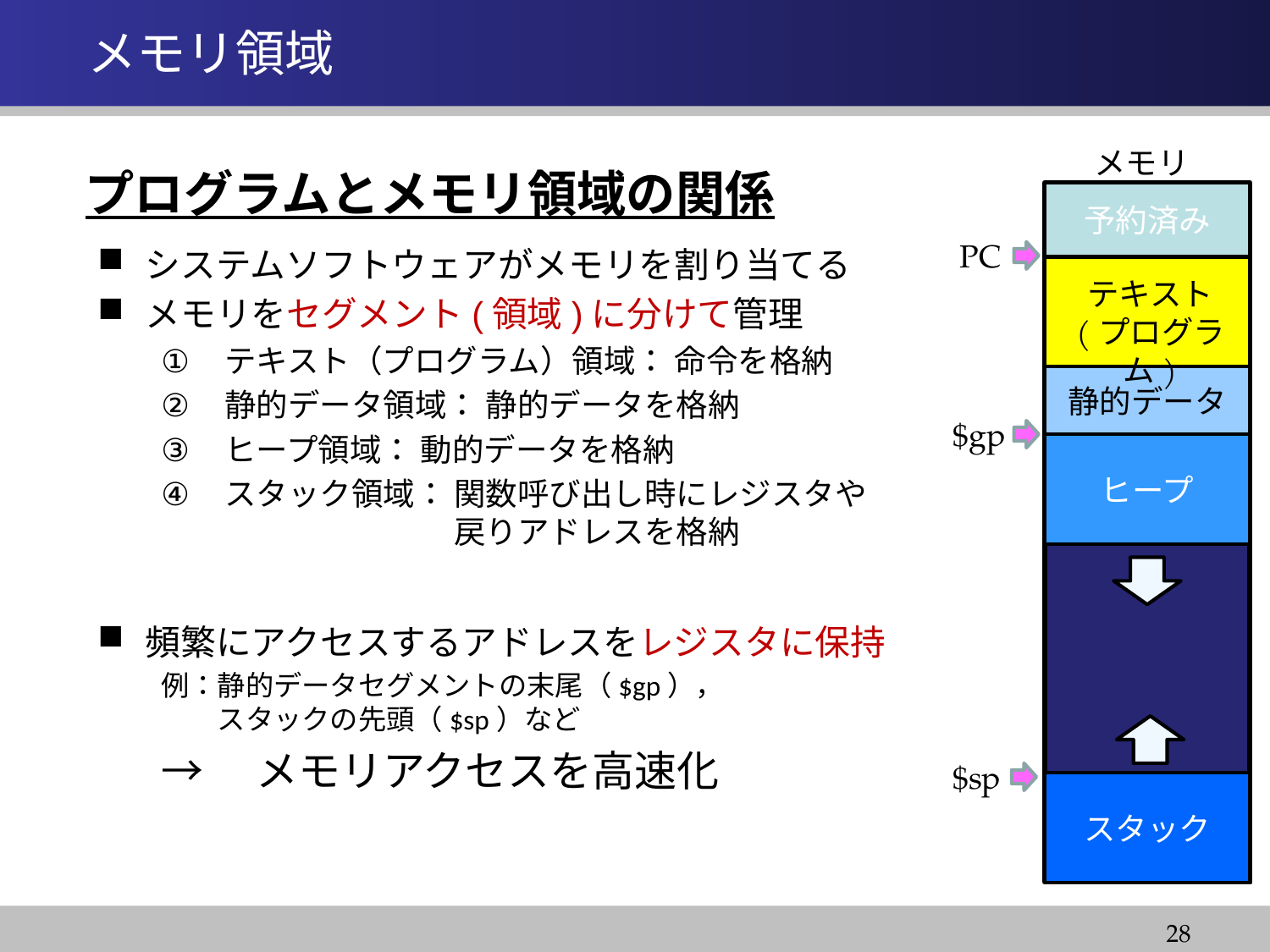

# メモリ領域
メモリ
プログラムとメモリ領域の関係

予約済み
PC
システムソフトウェアがメモリを割り当てる
メモリをセグメント(領域)に分けて管理
テキスト（プログラム）領域： 命令を格納
静的データ領域： 静的データを格納
ヒープ領域： 動的データを格納
スタック領域： 関数呼び出し時にレジスタや
　　　　　　　 戻りアドレスを格納

頻繁にアクセスするアドレスをレジスタに保持
例：静的データセグメントの末尾（$gp），
　　スタックの先頭（$sp）など
→　メモリアクセスを高速化

テキスト
(プログラム)
静的データ
$gp

ヒープ

$sp

スタック
28